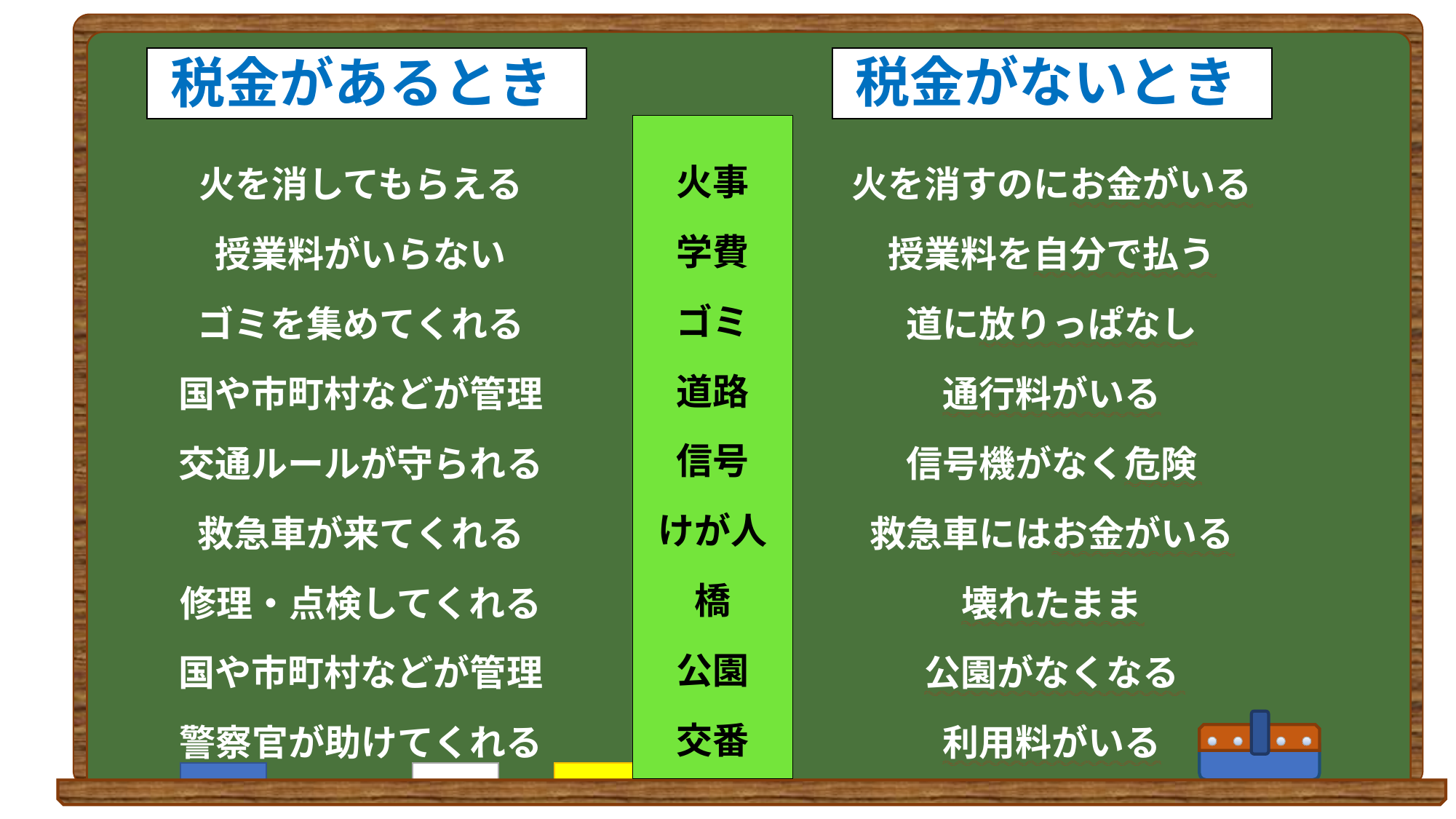

税金がないとき

税金があるとき

火事
学費
ゴミ
道路
信号
けが人
橋
公園
交番
火を消してもらえる
授業料がいらない
ゴミを集めてくれる
国や市町村などが管理
交通ルールが守られる
救急車が来てくれる
修理・点検してくれる
国や市町村などが管理
警察官が助けてくれる
火を消すのにお金がいる
授業料を自分で払う
道に放りっぱなし
通行料がいる
信号機がなく危険
救急車にはお金がいる
壊れたまま
公園がなくなる
利用料がいる